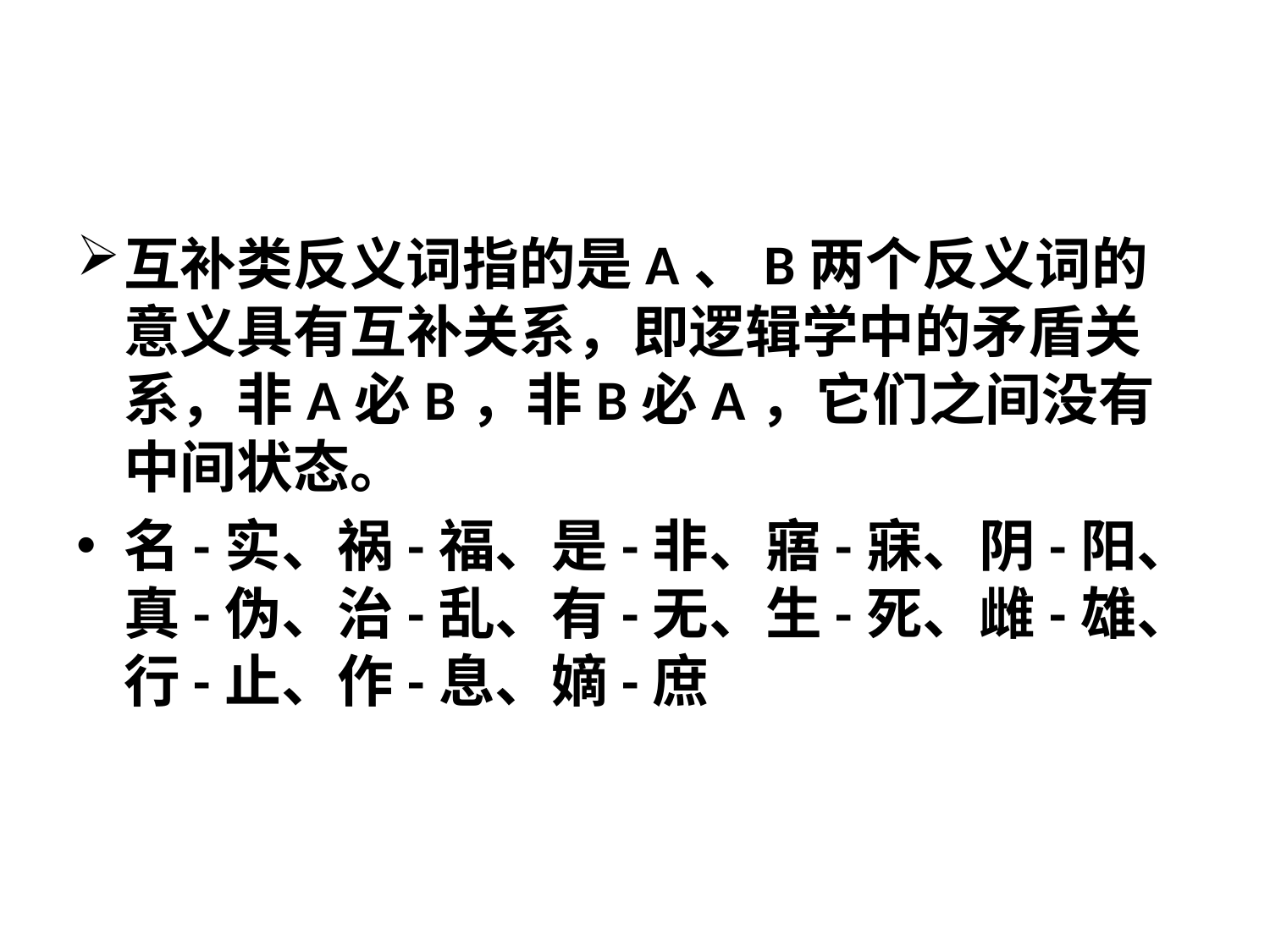

#
互补类反义词指的是A、B两个反义词的意义具有互补关系，即逻辑学中的矛盾关系，非A必B，非B必A，它们之间没有中间状态。
名-实、祸-福、是-非、寤-寐、阴-阳、真-伪、治-乱、有-无、生-死、雌-雄、行-止、作-息、嫡-庶